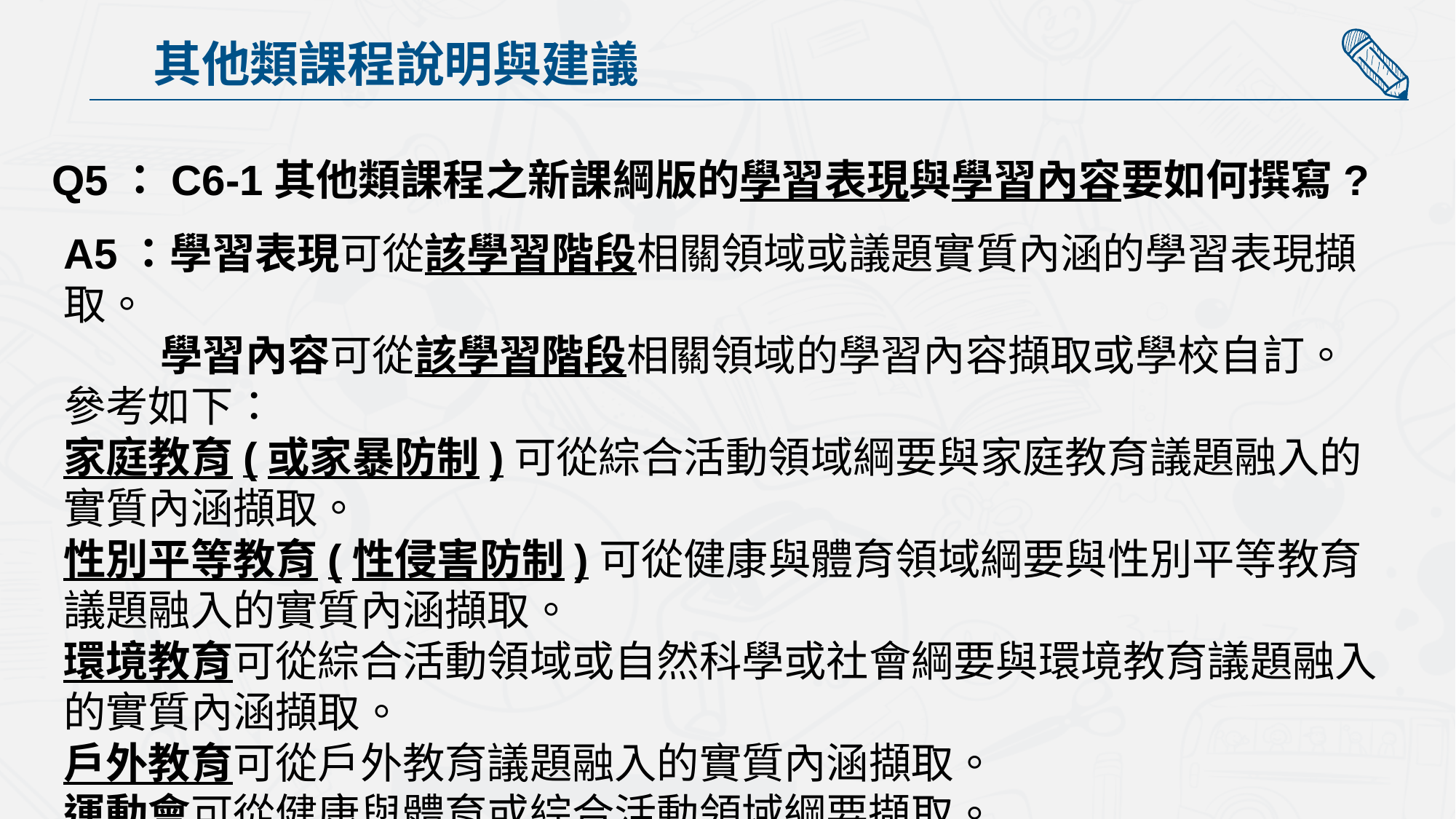

其他類課程說明與建議
Q5：C6-1其他類課程之新課綱版的學習表現與學習內容要如何撰寫?
A5：學習表現可從該學習階段相關領域或議題實質內涵的學習表現擷取。
         學習內容可從該學習階段相關領域的學習內容擷取或學校自訂。
參考如下：
家庭教育(或家暴防制)可從綜合活動領域綱要與家庭教育議題融入的實質內涵擷取。
性別平等教育(性侵害防制)可從健康與體育領域綱要與性別平等教育議題融入的實質內涵擷取。
環境教育可從綜合活動領域或自然科學或社會綱要與環境教育議題融入的實質內涵擷取。
戶外教育可從戶外教育議題融入的實質內涵擷取。
運動會可從健康與體育或綜合活動領域綱要擷取。